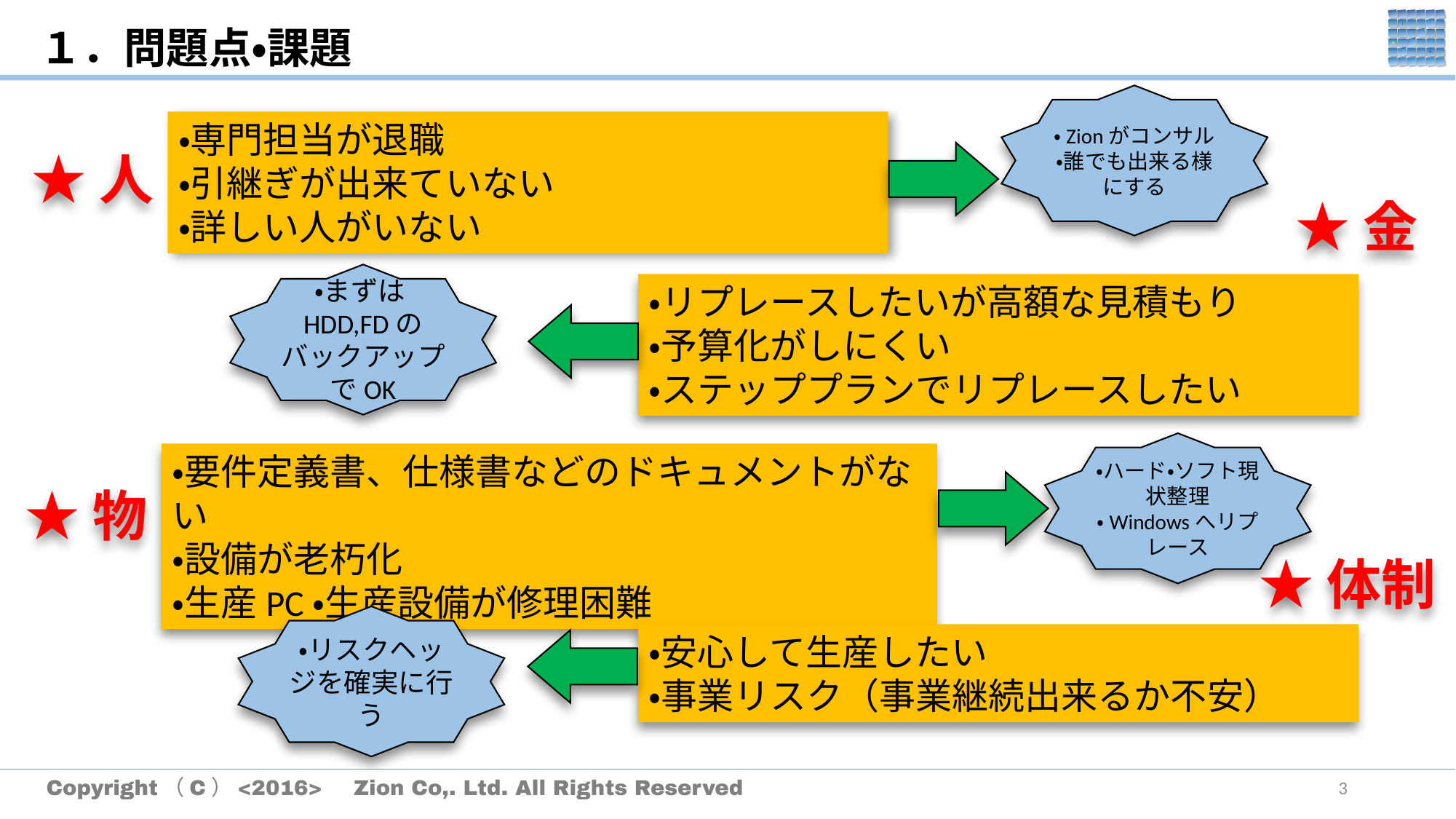

１．問題点・課題
・Zionがコンサル
・誰でも出来る様にする
・専門担当が退職
・引継ぎが出来ていない
・詳しい人がいない

★人
★金
・まずはHDD,FDのバックアップでOK
・リプレースしたいが高額な見積もり
・予算化がしにくい
・ステッププランでリプレースしたい

・ハード・ソフト現状整理
・Windowsへリプレース
・要件定義書、仕様書などのドキュメントがない
・設備が老朽化
・生産PC・生産設備が修理困難

★物
★体制
・リスクヘッジを確実に行う

・安心して生産したい
・事業リスク（事業継続出来るか不安）
3